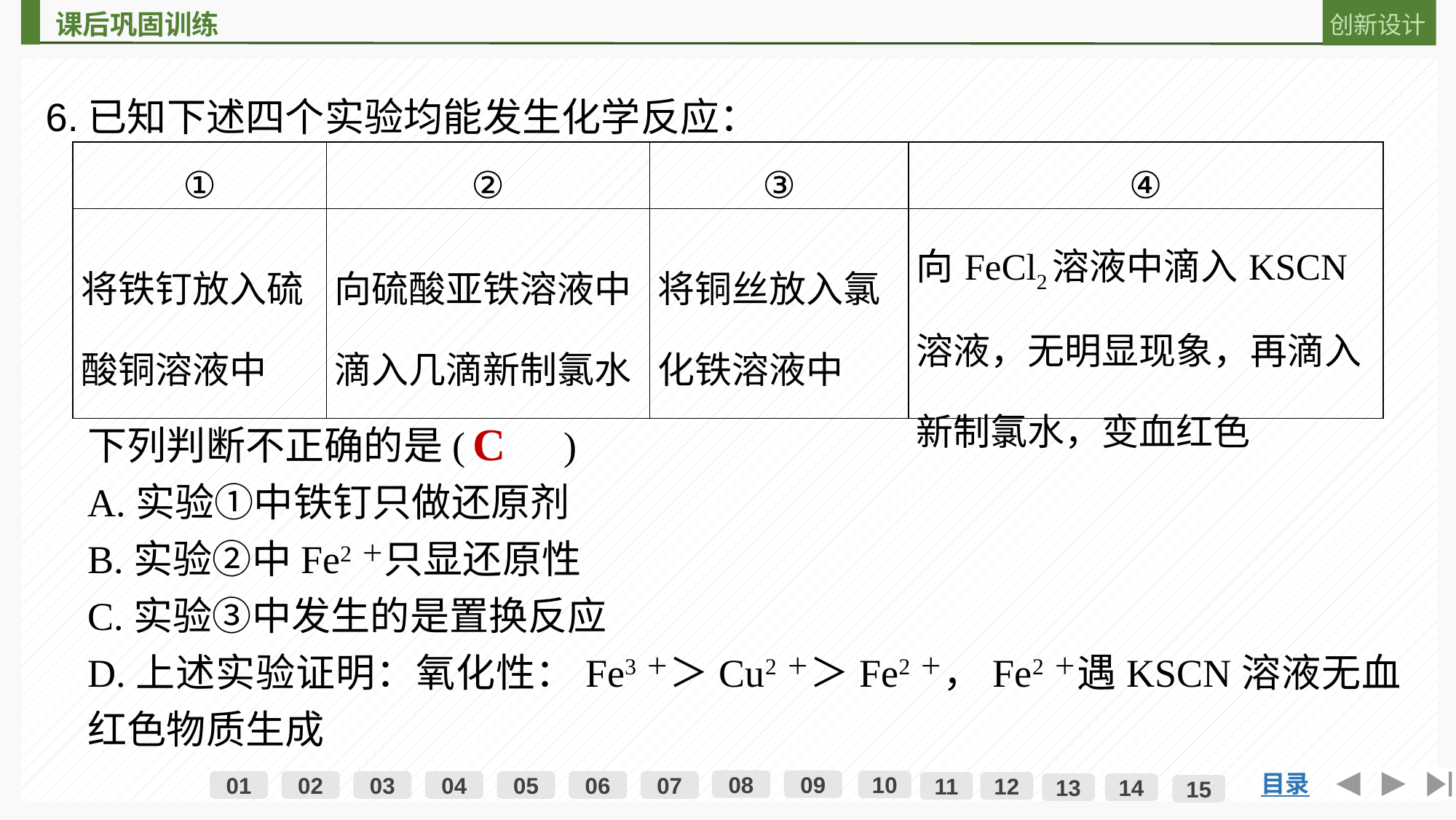

6.已知下述四个实验均能发生化学反应：
| ① | ② | ③ | ④ |
| --- | --- | --- | --- |
| 将铁钉放入硫酸铜溶液中 | 向硫酸亚铁溶液中滴入几滴新制氯水 | 将铜丝放入氯化铁溶液中 | 向FeCl2溶液中滴入KSCN溶液，无明显现象，再滴入新制氯水，变血红色 |
下列判断不正确的是(　　)
A.实验①中铁钉只做还原剂
B.实验②中Fe2＋只显还原性
C.实验③中发生的是置换反应
D.上述实验证明：氧化性：Fe3＋＞Cu2＋＞Fe2＋，Fe2＋遇KSCN溶液无血红色物质生成
C